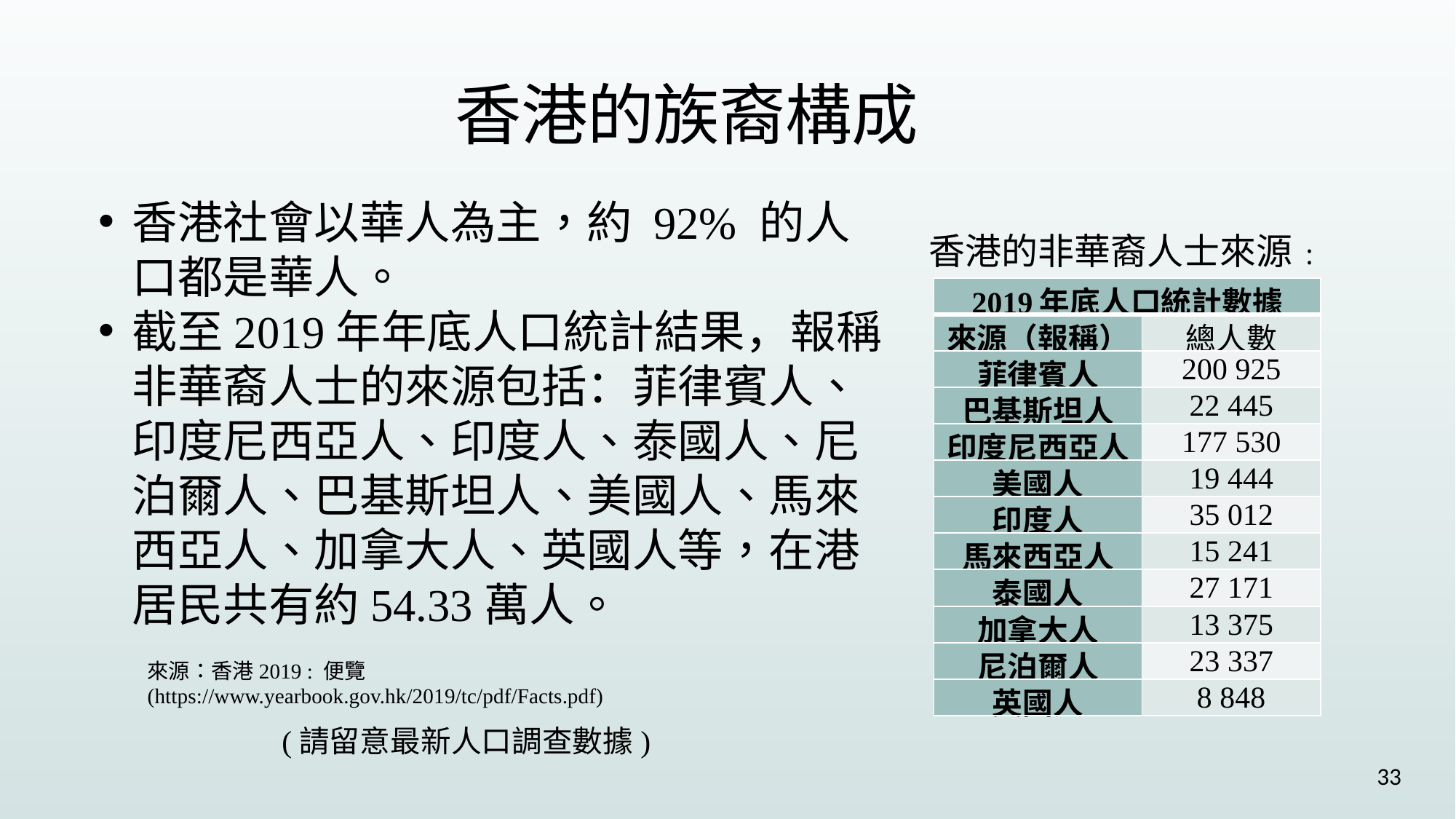

# 香港的族裔構成

香港社會以華人為主，約 92% 的人口都是華人。
截至2019年年底人口統計結果，報稱非華裔人士的來源包括：菲律賓人、印度尼西亞人、印度人、泰國人、尼泊爾人、巴基斯坦人、美國人、馬來西亞人、加拿大人、英國人等，在港居民共有約54.33萬人。
香港的非華裔人士來源:
| 2019年底人口統計數據 |  |
| --- | --- |
| 來源（報稱） | 總人數 |
| 菲律賓人 | 200 925 |
| 巴基斯坦人 | 22 445 |
| 印度尼西亞人 | 177 530 |
| 美國人 | 19 444 |
| 印度人 | 35 012 |
| 馬來西亞人 | 15 241 |
| 泰國人 | 27 171 |
| 加拿大人 | 13 375 |
| 尼泊爾人 | 23 337 |
| 英國人 | 8 848 |
來源：香港2019 : 便覽 (https://www.yearbook.gov.hk/2019/tc/pdf/Facts.pdf)
 (請留意最新人口調查數據)
33